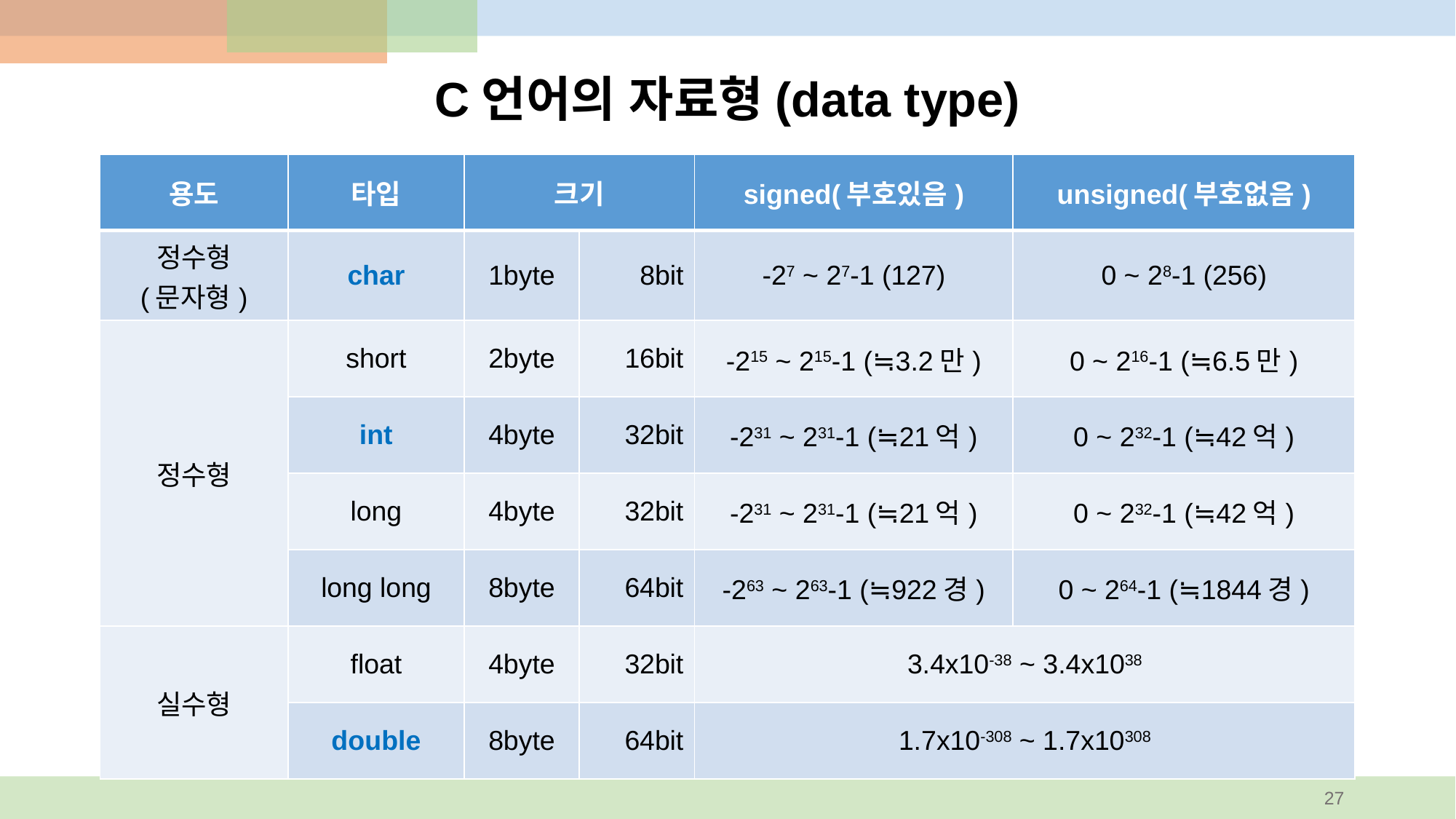

# C언어의 자료형(data type)
| 용도 | 타입 | 크기 |  | signed(부호있음) | unsigned(부호없음) |
| --- | --- | --- | --- | --- | --- |
| 정수형 (문자형) | char | 1byte | 8bit | -27 ~ 27-1 (127) | 0 ~ 28-1 (256) |
| 정수형 | short | 2byte | 16bit | -215 ~ 215-1 (≒3.2만) | 0 ~ 216-1 (≒6.5만) |
|  | int | 4byte | 32bit | -231 ~ 231-1 (≒21억) | 0 ~ 232-1 (≒42억) |
|  | long | 4byte | 32bit | -231 ~ 231-1 (≒21억) | 0 ~ 232-1 (≒42억) |
|  | long long | 8byte | 64bit | -263 ~ 263-1 (≒922경) | 0 ~ 264-1 (≒1844경) |
| 실수형 | float | 4byte | 32bit | 3.4x10-38 ~ 3.4x1038 |  |
|  | double | 8byte | 64bit | 1.7x10-308 ~ 1.7x10308 |  |
27